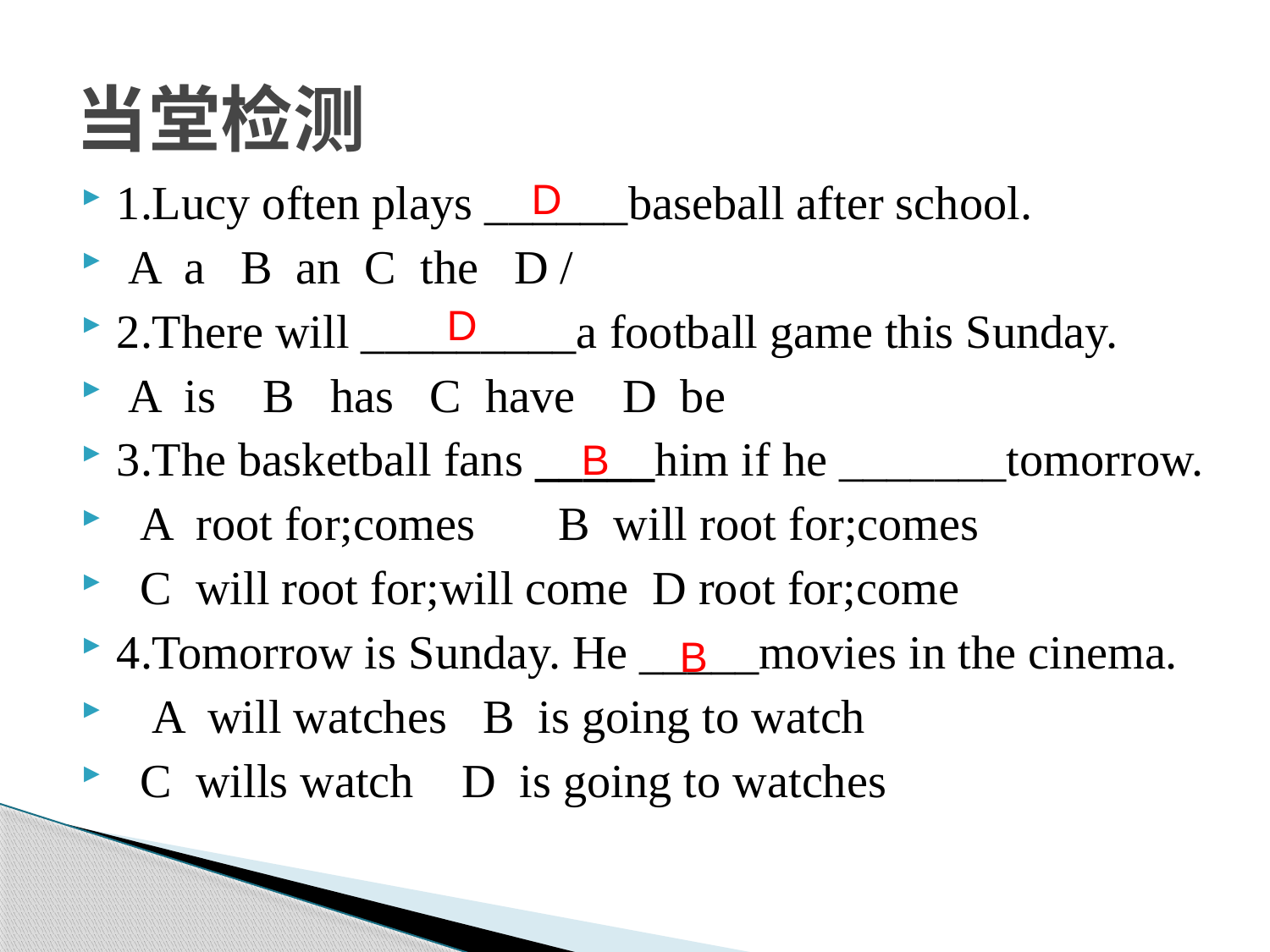

# 当堂检测
1.Lucy often plays ______baseball after school.
 A  a   B  an  C  the   D /
2.There will _________a football game this Sunday.
 A  is    B   has   C  have    D  be
3.The basketball fans _____him if he _______tomorrow.
  A  root for;comes       B  will root for;comes
  C  will root for;will come  D root for;come
4.Tomorrow is Sunday. He _____movies in the cinema.
   A  will watches   B  is going to watch
  C  wills watch    D  is going to watches
D
D
B
B